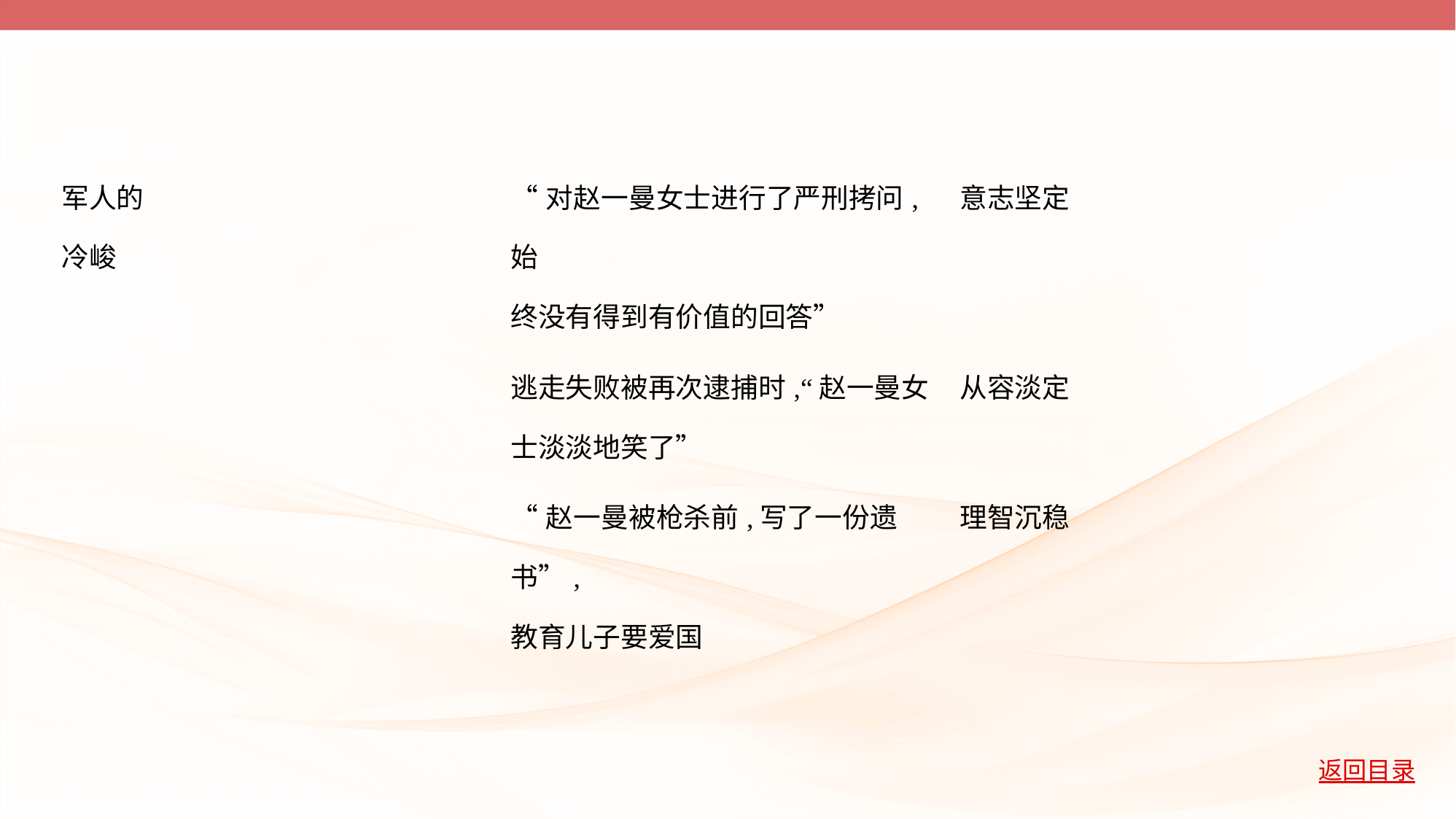

| 军人的 冷峻 | “对赵一曼女士进行了严刑拷问,始 终没有得到有价值的回答” | 意志坚定 |
| --- | --- | --- |
|  | 逃走失败被再次逮捕时,“赵一曼女 士淡淡地笑了” | 从容淡定 |
|  | “赵一曼被枪杀前,写了一份遗书”, 教育儿子要爱国 | 理智沉稳 |